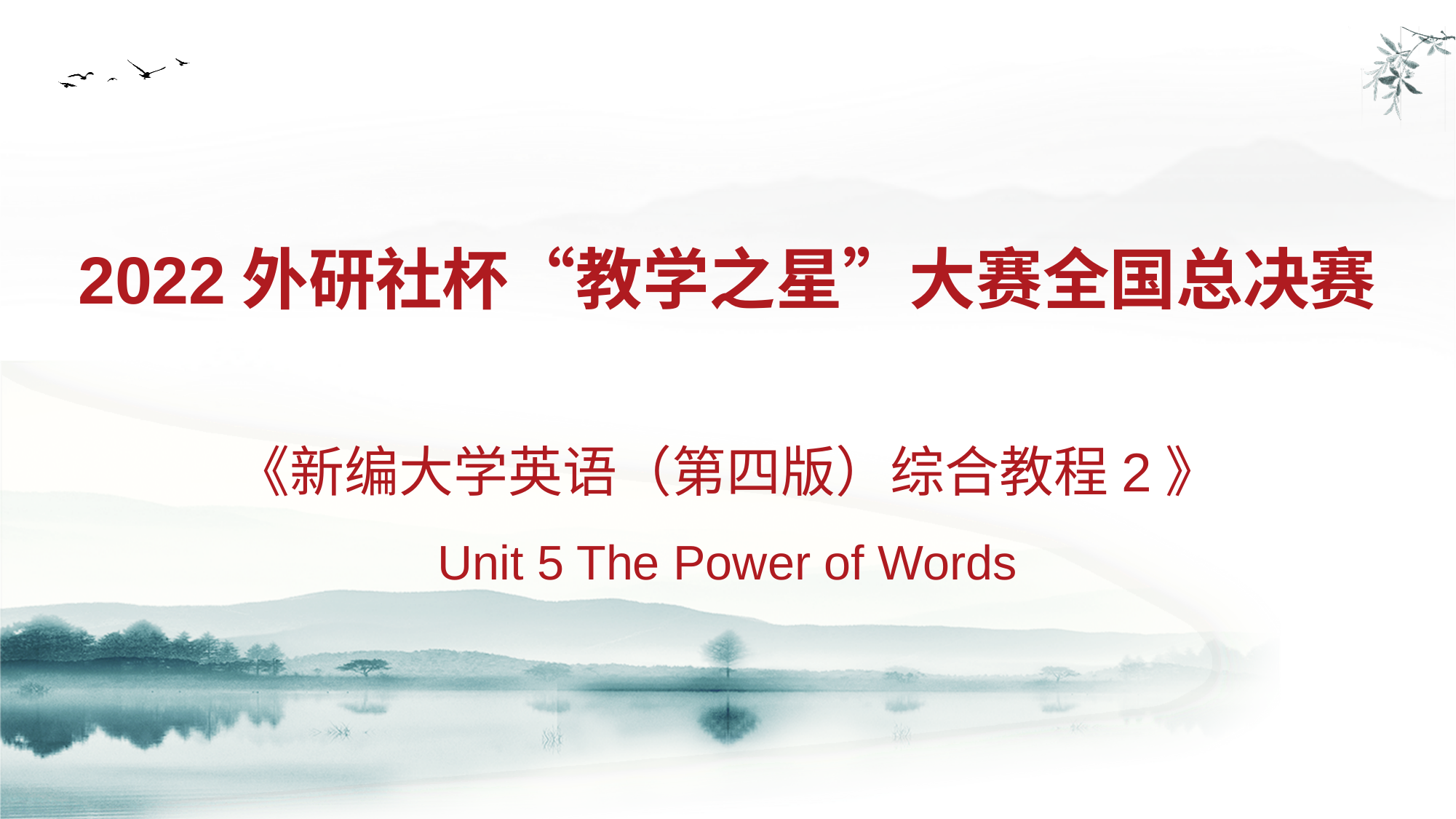

2022外研社杯“教学之星”大赛全国总决赛

《新编大学英语（第四版）综合教程2》
Unit 5 The Power of Words